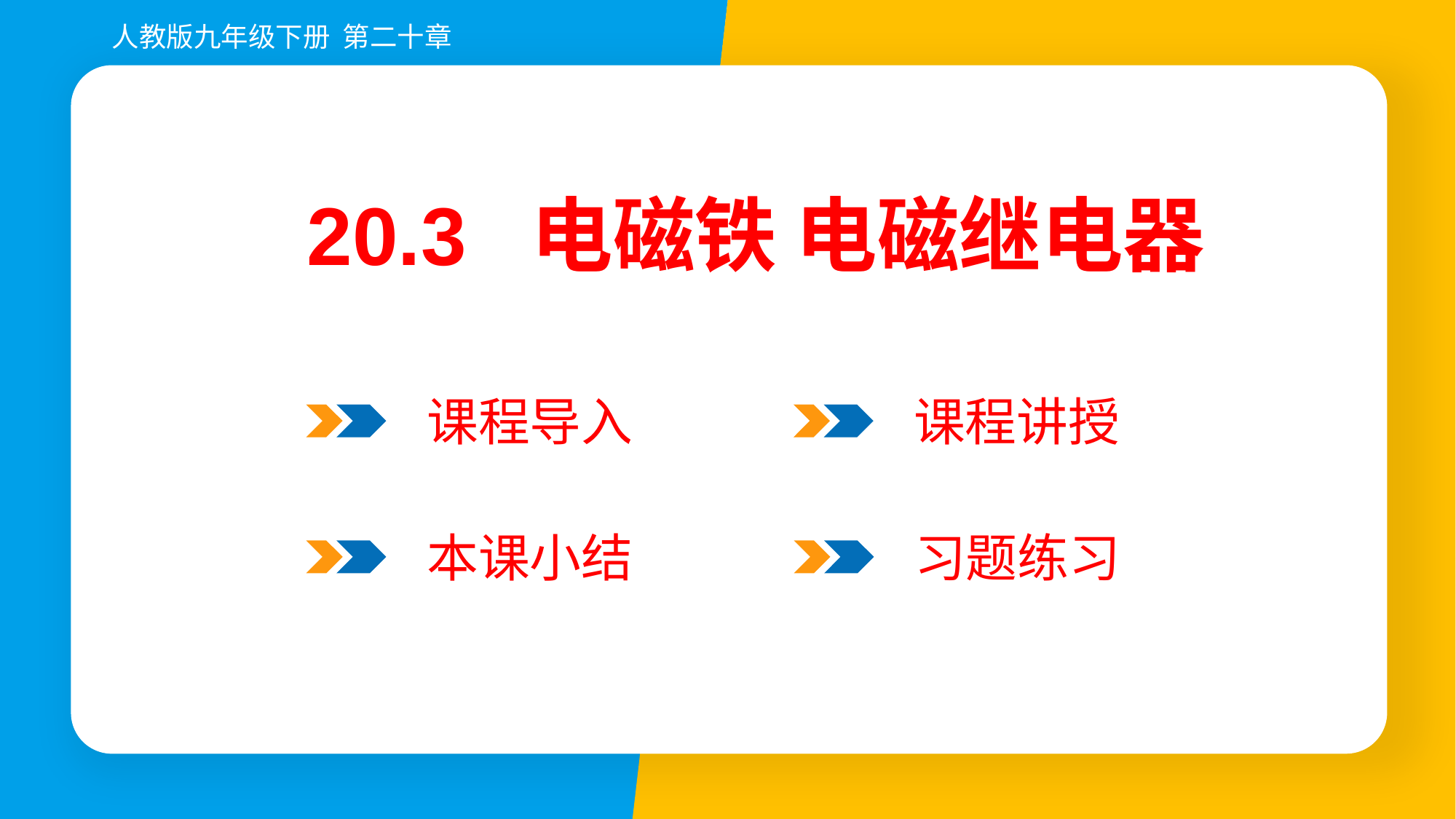

人教版九年级下册  第二十章
20.3  电磁铁 电磁继电器
课程导入

课程讲授

习题练习

本课小结